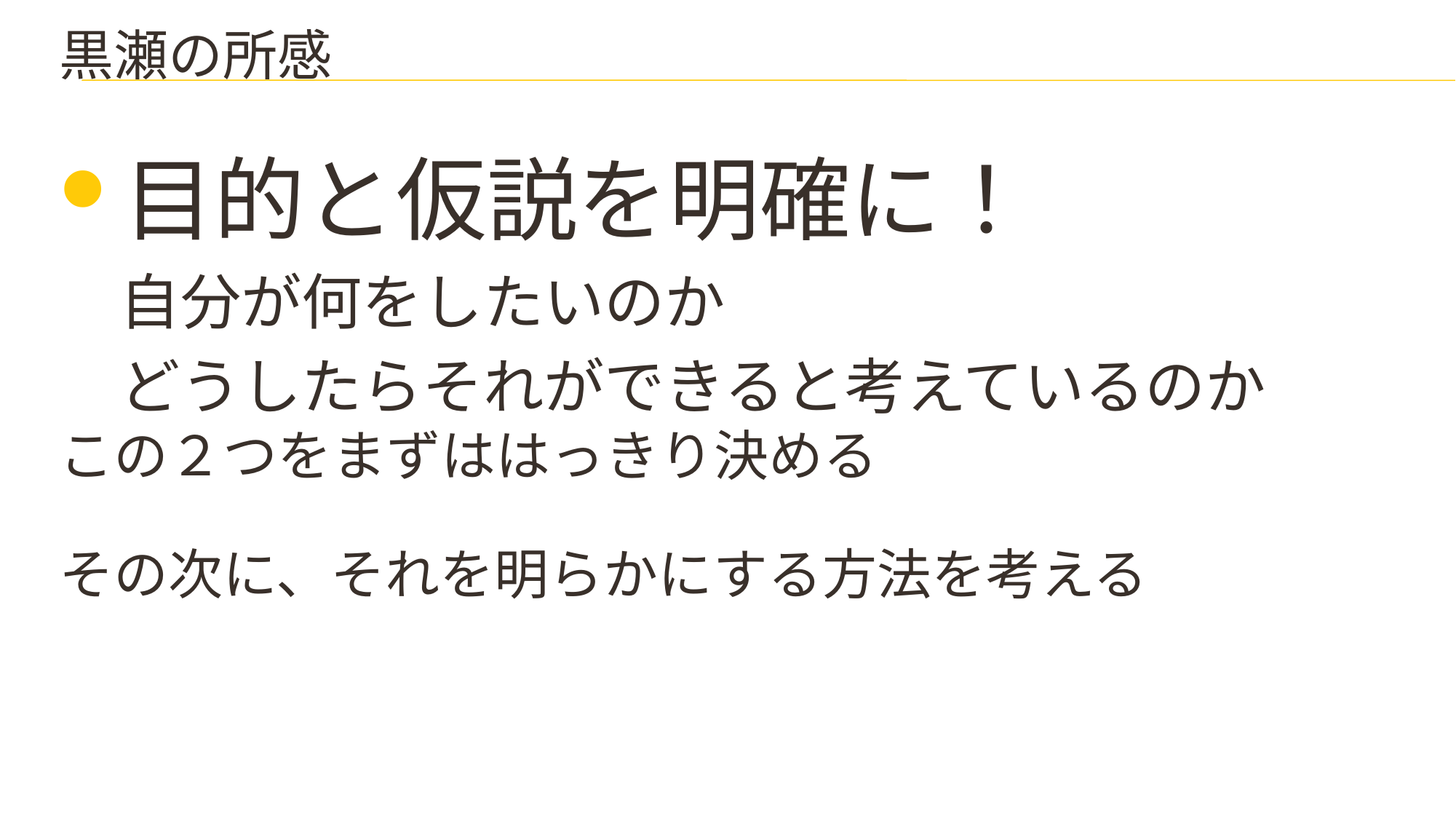

# 黒瀬の所感
目的と仮説を明確に！
　自分が何をしたいのか
　どうしたらそれができると考えているのか
この２つをまずははっきり決める

その次に、それを明らかにする方法を考える